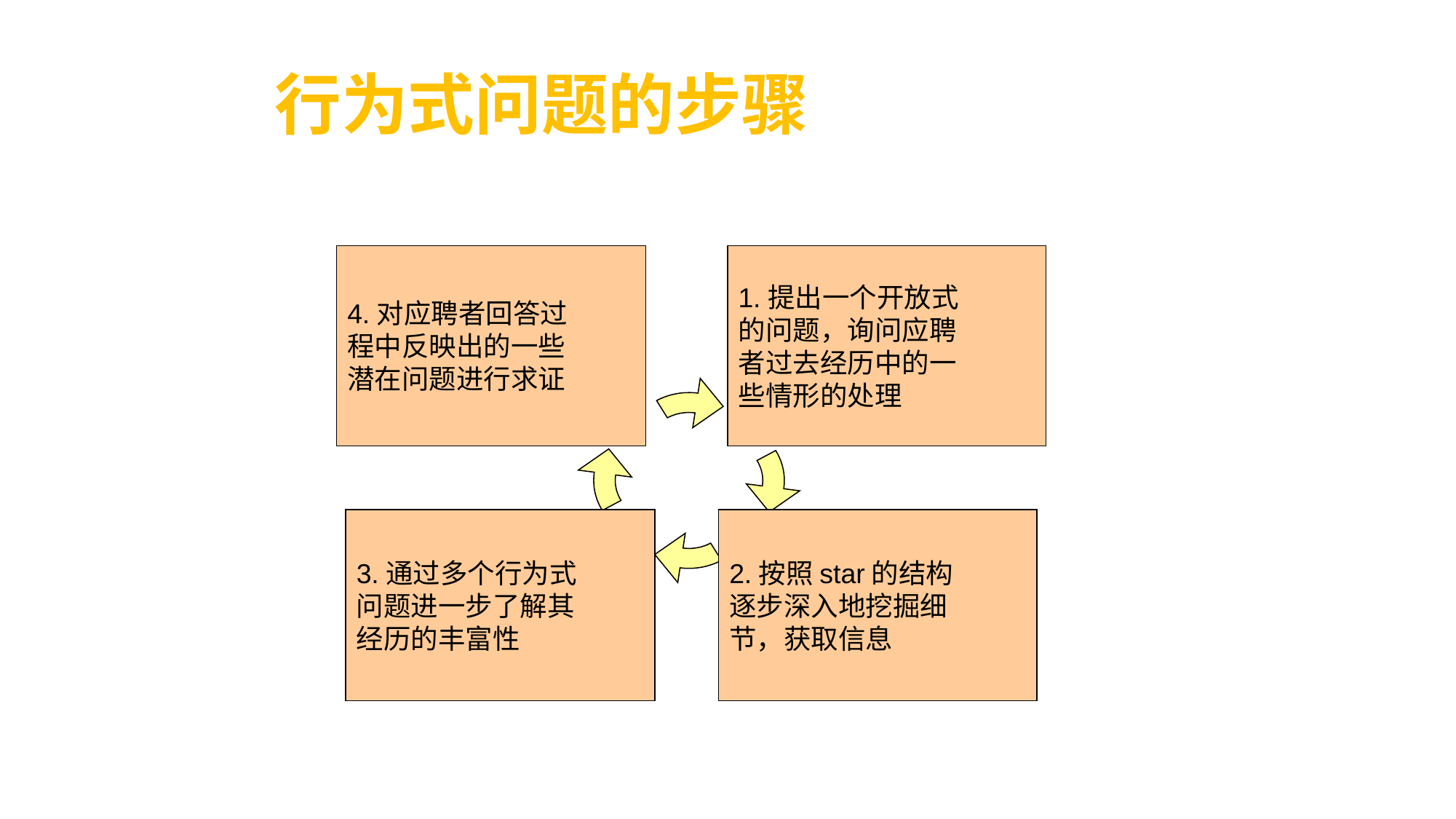

# 行为式问题的步骤
4.对应聘者回答过
程中反映出的一些
潜在问题进行求证
1.提出一个开放式
的问题，询问应聘
者过去经历中的一
些情形的处理

3.通过多个行为式
问题进一步了解其
经历的丰富性
2.按照star的结构
逐步深入地挖掘细
节，获取信息